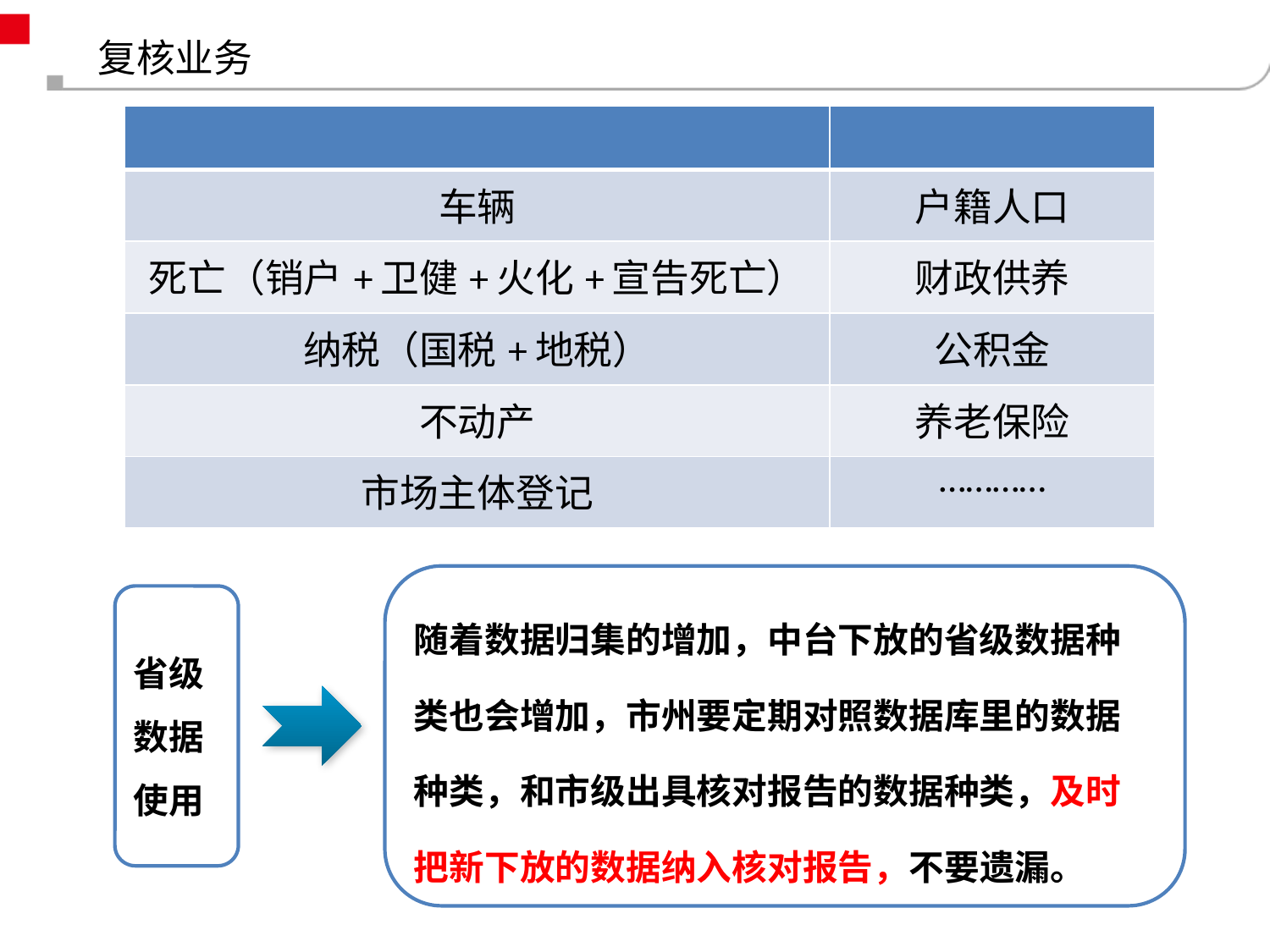

# 复核业务
|  |  |
| --- | --- |
| 车辆 | 户籍人口 |
| 死亡（销户+卫健+火化+宣告死亡） | 财政供养 |
| 纳税（国税+地税） | 公积金 |
| 不动产 | 养老保险 |
| 市场主体登记 | ………… |
随着数据归集的增加，中台下放的省级数据种类也会增加，市州要定期对照数据库里的数据种类，和市级出具核对报告的数据种类，及时把新下放的数据纳入核对报告，不要遗漏。
省级
数据
使用